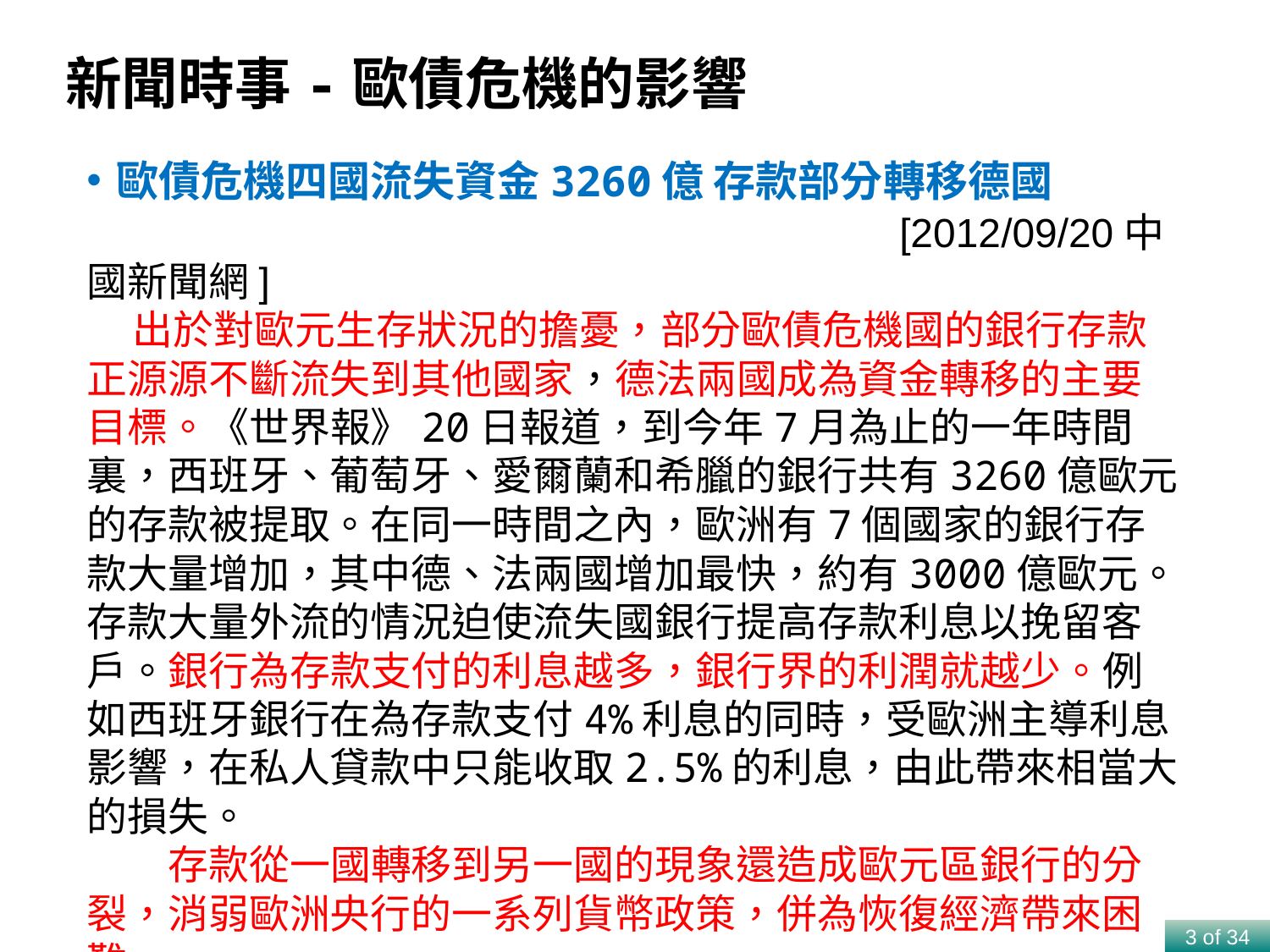

新聞時事-歐債危機的影響
歐債危機四國流失資金3260億 存款部分轉移德國
                                [2012/09/20中國新聞網]
    出於對歐元生存狀況的擔憂，部分歐債危機國的銀行存款正源源不斷流失到其他國家，德法兩國成為資金轉移的主要目標。《世界報》20日報道，到今年7月為止的一年時間裏，西班牙、葡萄牙、愛爾蘭和希臘的銀行共有3260億歐元的存款被提取。在同一時間之內，歐洲有7個國家的銀行存款大量增加，其中德、法兩國增加最快，約有3000億歐元。存款大量外流的情況迫使流失國銀行提高存款利息以挽留客戶。銀行為存款支付的利息越多，銀行界的利潤就越少。例如西班牙銀行在為存款支付4%利息的同時，受歐洲主導利息影響，在私人貸款中只能收取2.5%的利息，由此帶來相當大的損失。
　　存款從一國轉移到另一國的現象還造成歐元區銀行的分裂，消弱歐洲央行的一系列貨幣政策，併為恢復經濟帶來困難。